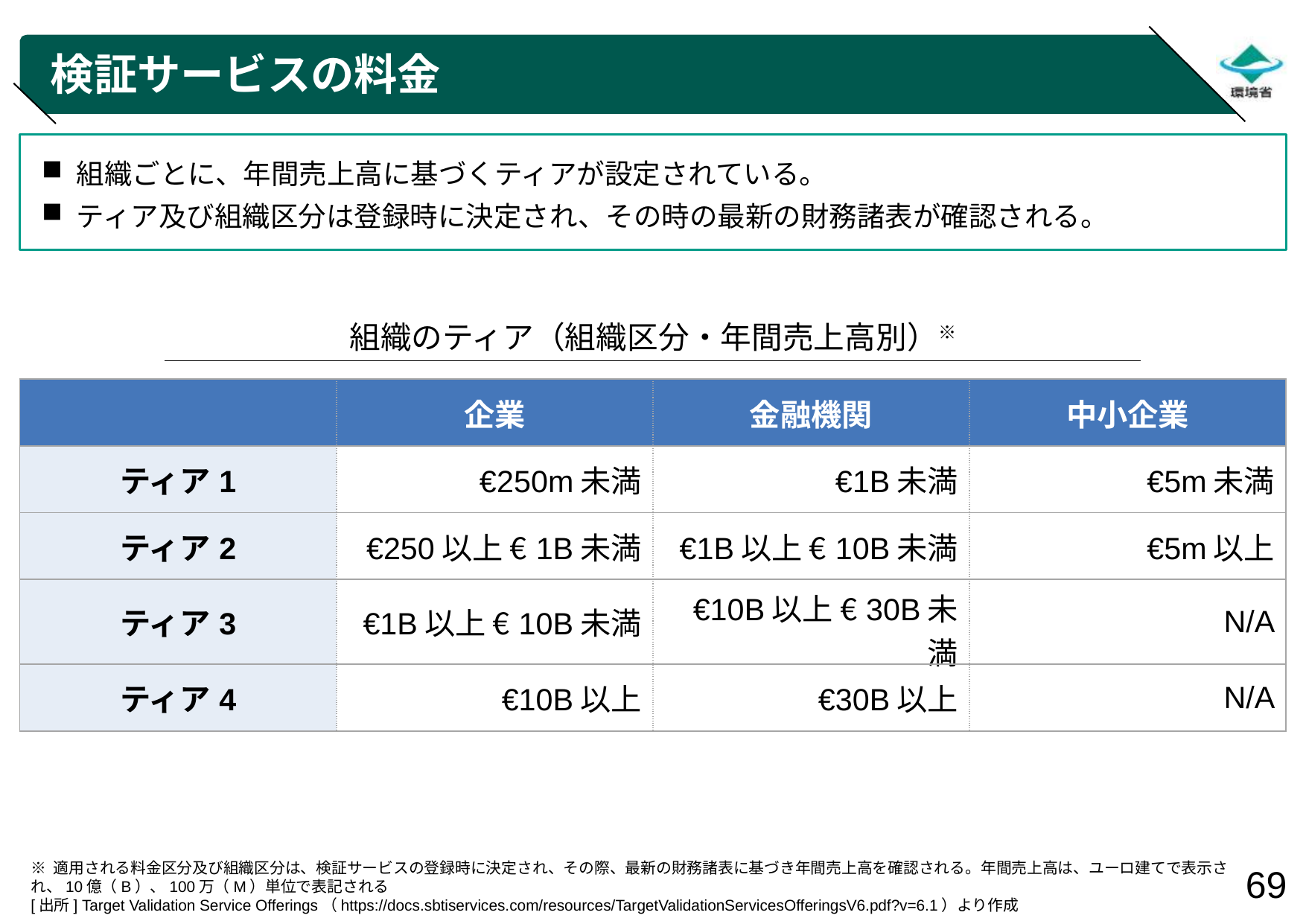

# 検証サービスの料金
組織ごとに、年間売上高に基づくティアが設定されている。
ティア及び組織区分は登録時に決定され、その時の最新の財務諸表が確認される。
組織のティア（組織区分・年間売上高別）※
|  | 企業 | 金融機関 | 中小企業 |
| --- | --- | --- | --- |
| ティア1 | €250m未満 | €1B未満 | €5m未満 |
| ティア2 | €250以上 €1B未満 | €1B以上 €10B未満 | €5m以上 |
| ティア3 | €1B以上 €10B未満 | €10B以上 €30B未満 | N/A |
| ティア4 | €10B以上 | €30B以上 | N/A |
※ 適用される料金区分及び組織区分は、検証サービスの登録時に決定され、その際、最新の財務諸表に基づき年間売上高を確認される。年間売上高は、ユーロ建てで表示され、10億（B）、100万（M）単位で表記される
[出所] Target Validation Service Offerings（https://docs.sbtiservices.com/resources/TargetValidationServicesOfferingsV6.pdf?v=6.1）より作成